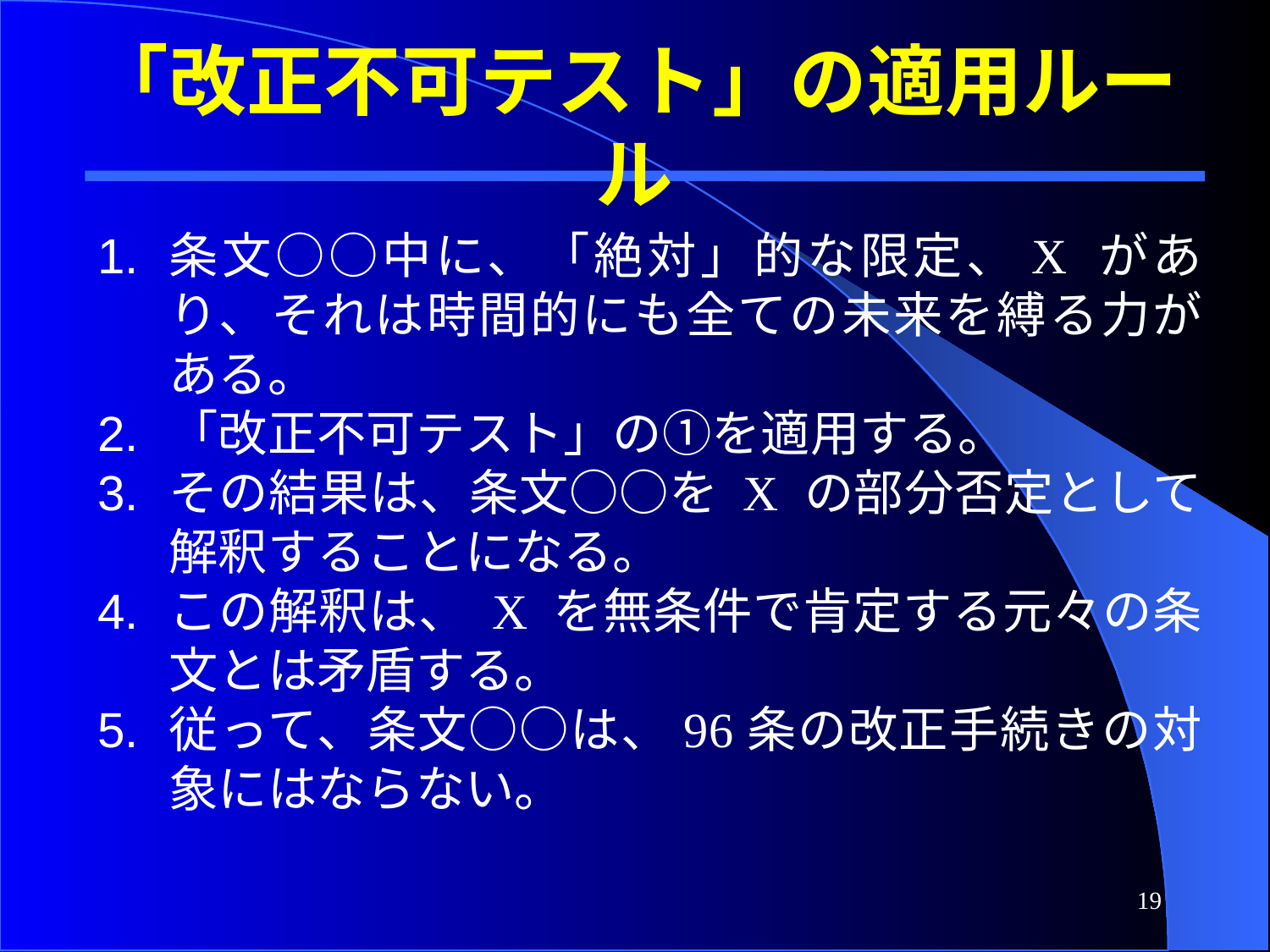

「改正不可テスト」の適用ルール

条文○○中に、「絶対」的な限定、X があり、それは時間的にも全ての未来を縛る力がある。
「改正不可テスト」の①を適用する。
その結果は、条文○○を X の部分否定として解釈することになる。
この解釈は、 X を無条件で肯定する元々の条文とは矛盾する。
従って、条文○○は、96条の改正手続きの対象にはならない。
19